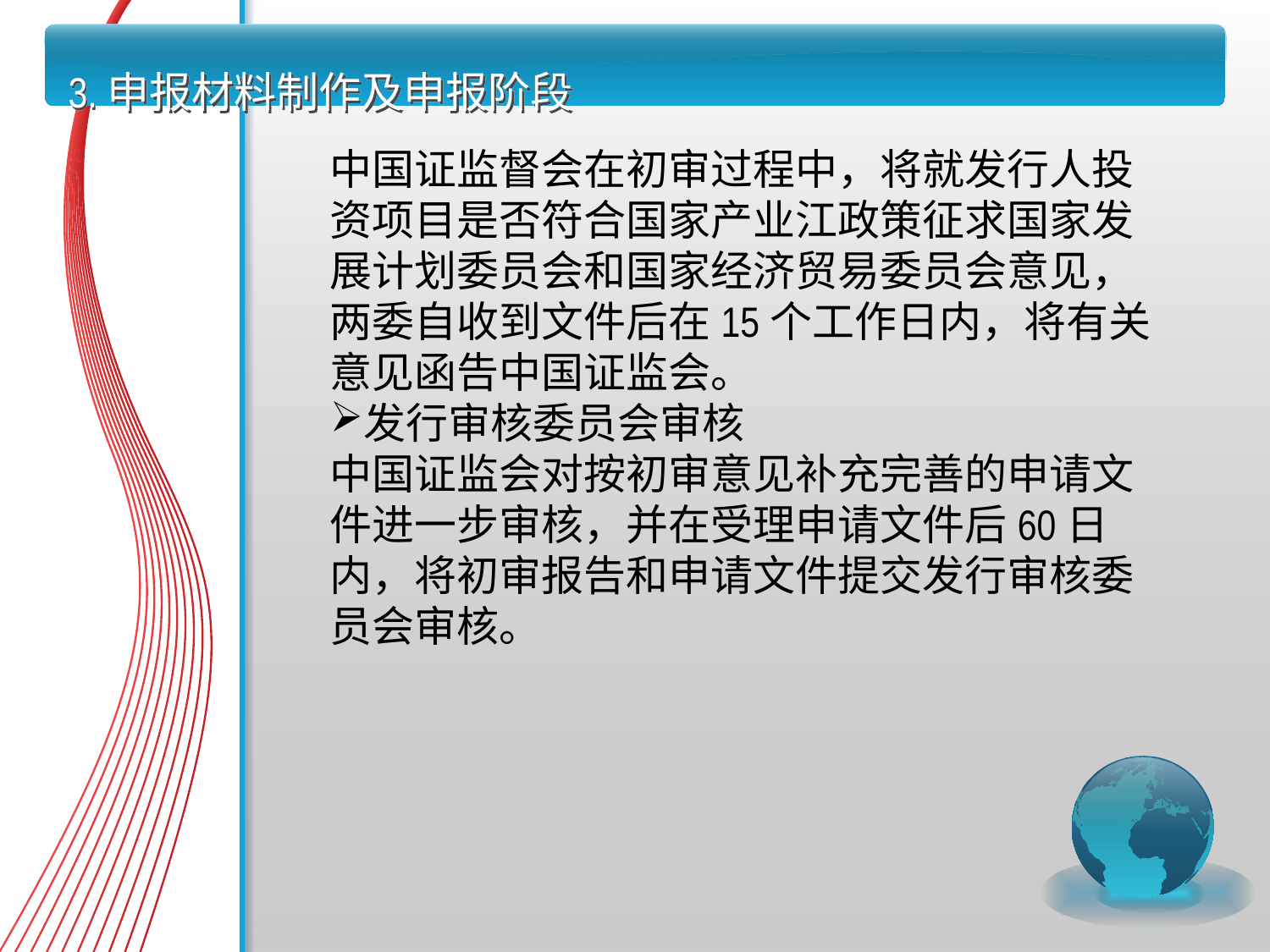

# 3.申报材料制作及申报阶段
中国证监督会在初审过程中，将就发行人投资项目是否符合国家产业江政策征求国家发展计划委员会和国家经济贸易委员会意见，两委自收到文件后在15个工作日内，将有关意见函告中国证监会。
发行审核委员会审核
中国证监会对按初审意见补充完善的申请文件进一步审核，并在受理申请文件后60日内，将初审报告和申请文件提交发行审核委员会审核。